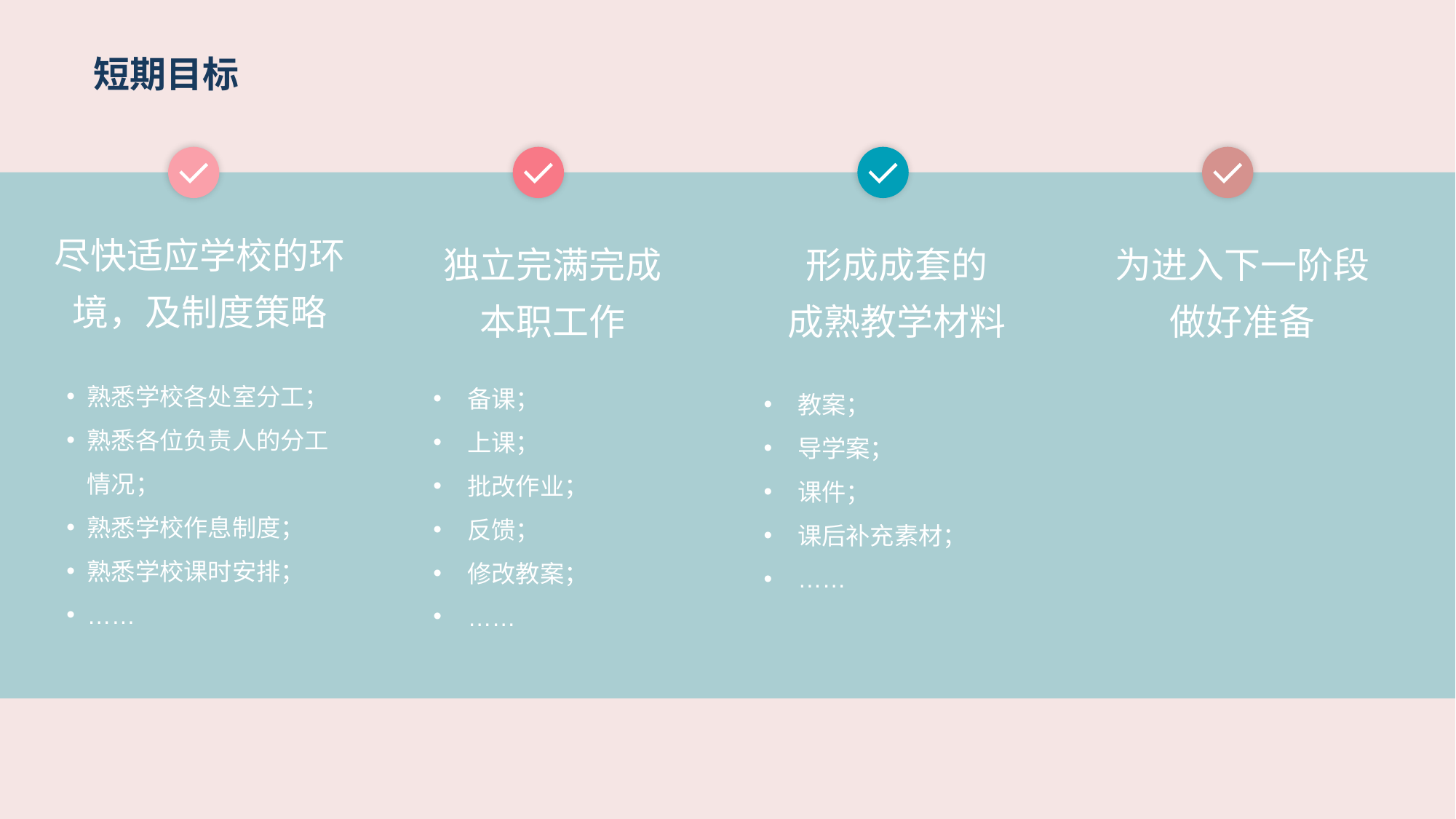

短期目标

尽快适应学校的环境，及制度策略
形成成套的
成熟教学材料
独立完满完成
本职工作
为进入下一阶段做好准备
熟悉学校各处室分工；
熟悉各位负责人的分工情况；
熟悉学校作息制度；
熟悉学校课时安排；
……
备课；
上课；
批改作业；
反馈；
修改教案；
……

教案；
导学案；
课件；
课后补充素材；
……